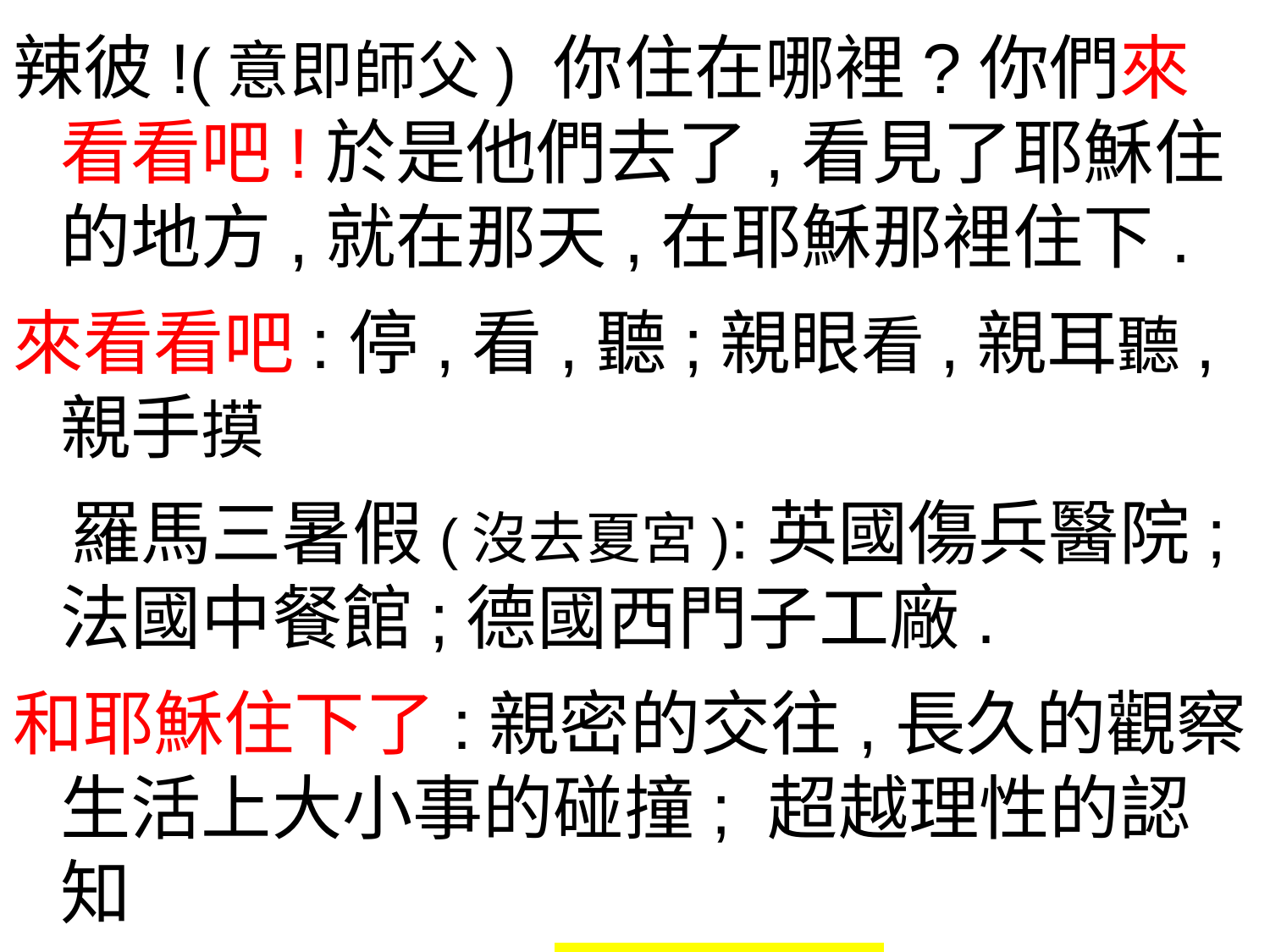

辣彼!(意即師父) 你住在哪裡?你們來看看吧!於是他們去了,看見了耶穌住的地方,就在那天,在耶穌那裡住下.
來看看吧:停,看,聽;親眼看,親耳聽,親手摸
   羅馬三暑假(沒去夏宮):英國傷兵醫院;
法國中餐館;德國西門子工廠.
和耶穌住下了:親密的交往,長久的觀察,生活上大小事的碰撞; 超越理性的認知
  力行方有真信：知 情 意 行